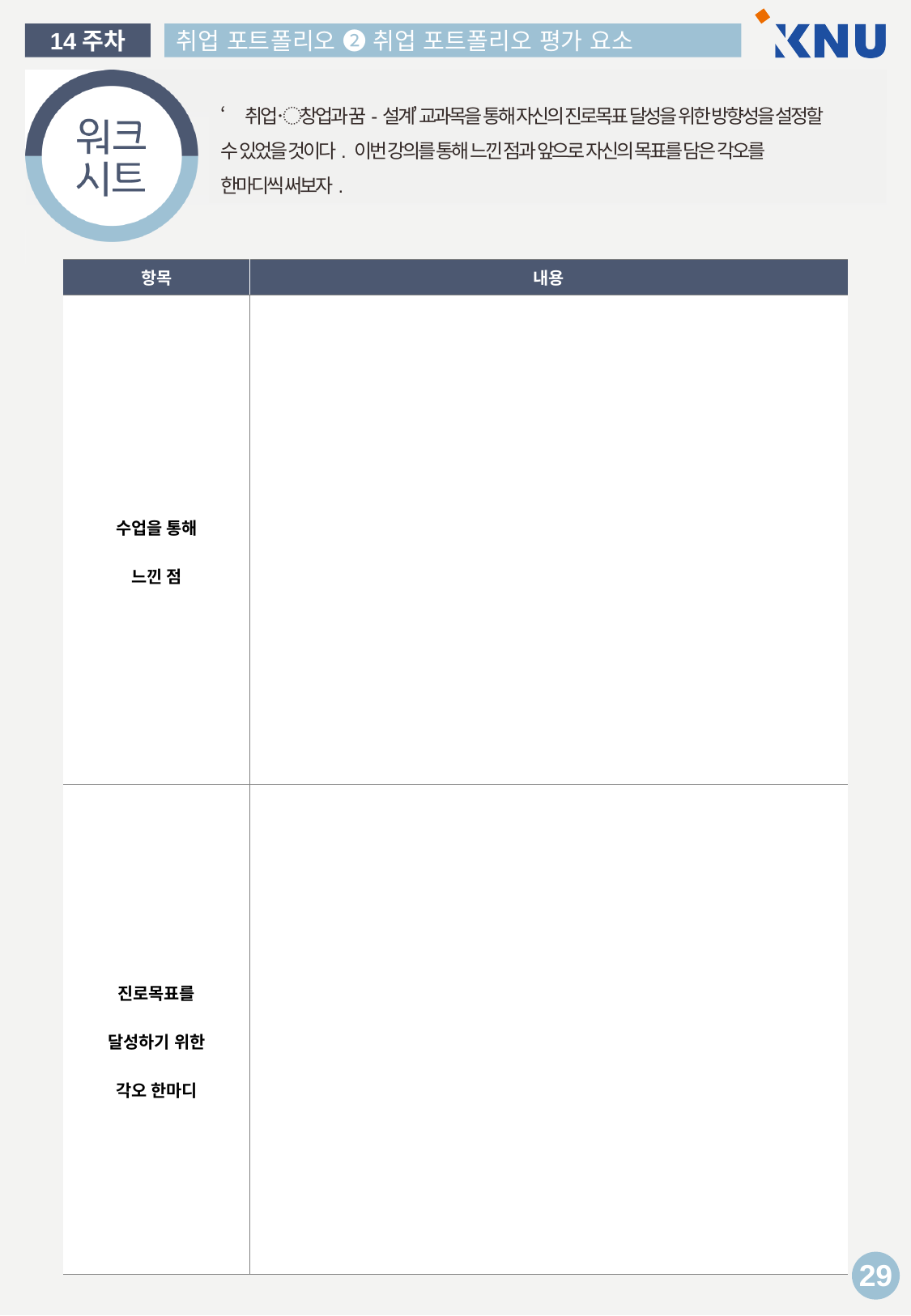

| 항목 | 내용 |
| --- | --- |
| 수업을 통해 느낀 점 |  |
| 진로목표를 달성하기 위한 각오 한마디 |  |
29